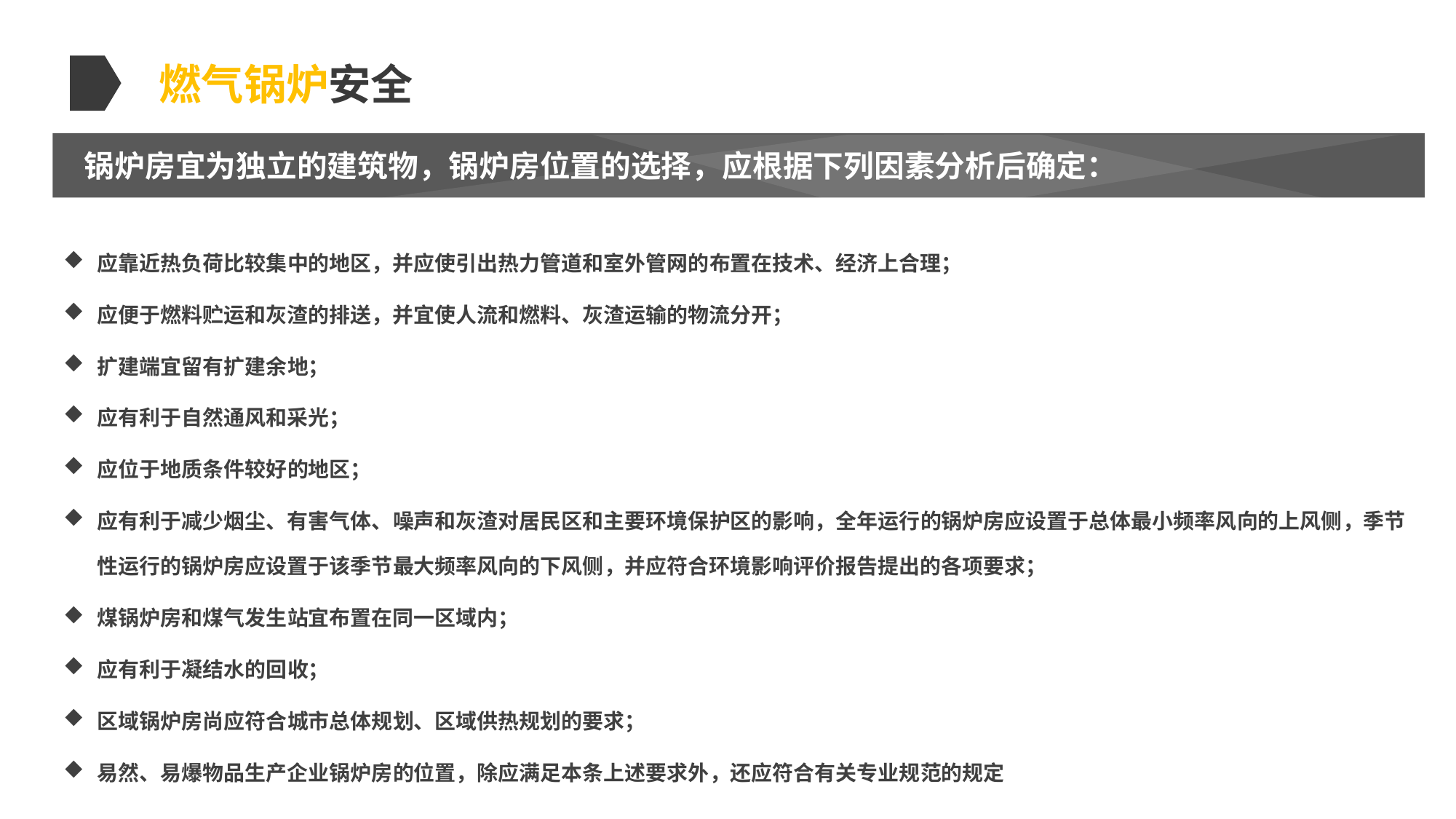

燃气锅炉安全

锅炉房宜为独立的建筑物，锅炉房位置的选择，应根据下列因素分析后确定：
应靠近热负荷比较集中的地区，并应使引出热力管道和室外管网的布置在技术、经济上合理；
应便于燃料贮运和灰渣的排送，并宜使人流和燃料、灰渣运输的物流分开；
扩建端宜留有扩建余地；
应有利于自然通风和采光；
应位于地质条件较好的地区；
应有利于减少烟尘、有害气体、噪声和灰渣对居民区和主要环境保护区的影响，全年运行的锅炉房应设置于总体最小频率风向的上风侧，季节性运行的锅炉房应设置于该季节最大频率风向的下风侧，并应符合环境影响评价报告提出的各项要求；
煤锅炉房和煤气发生站宜布置在同一区域内；
应有利于凝结水的回收；
区域锅炉房尚应符合城市总体规划、区域供热规划的要求；
易然、易爆物品生产企业锅炉房的位置，除应满足本条上述要求外，还应符合有关专业规范的规定